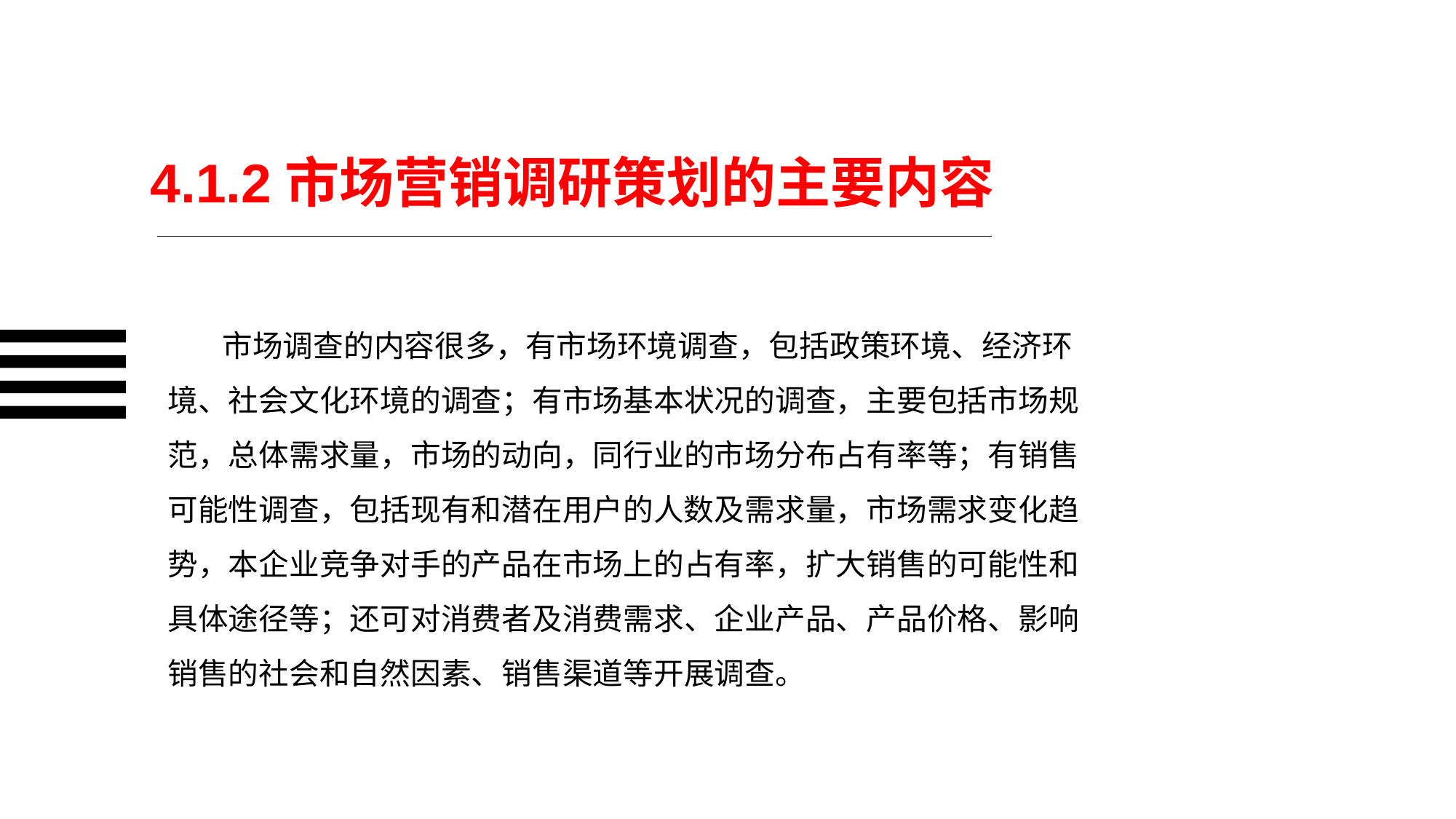

4.1.2市场营销调研策划的主要内容
市场调查的内容很多，有市场环境调查，包括政策环境、经济环境、社会文化环境的调查；有市场基本状况的调查，主要包括市场规范，总体需求量，市场的动向，同行业的市场分布占有率等；有销售可能性调查，包括现有和潜在用户的人数及需求量，市场需求变化趋势，本企业竞争对手的产品在市场上的占有率，扩大销售的可能性和具体途径等；还可对消费者及消费需求、企业产品、产品价格、影响销售的社会和自然因素、销售渠道等开展调查。